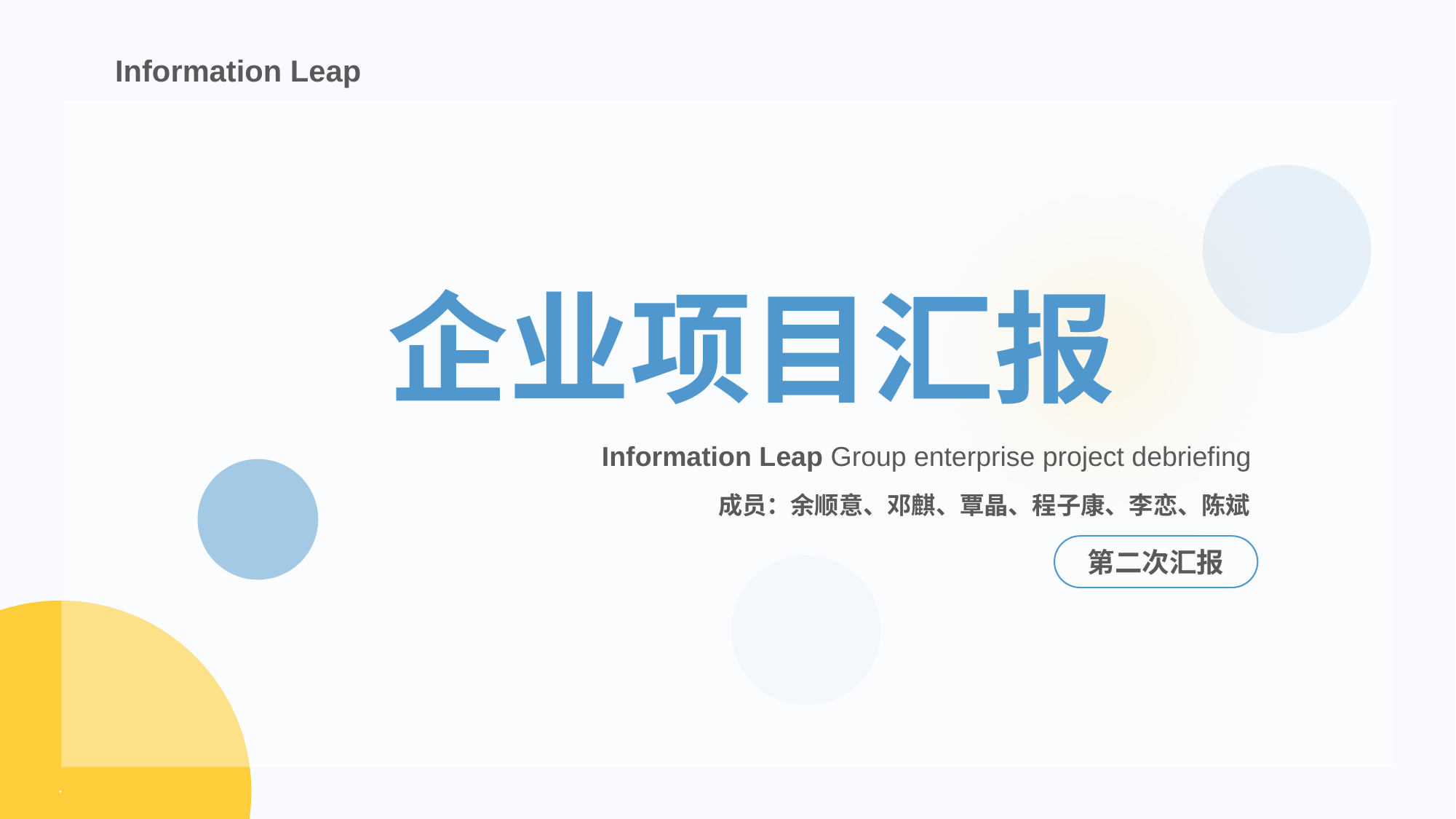

Information Leap

企业项目汇报
Information Leap Group enterprise project debriefing

成员：余顺意、邓麒、覃晶、程子康、李恋、陈斌

第二次汇报